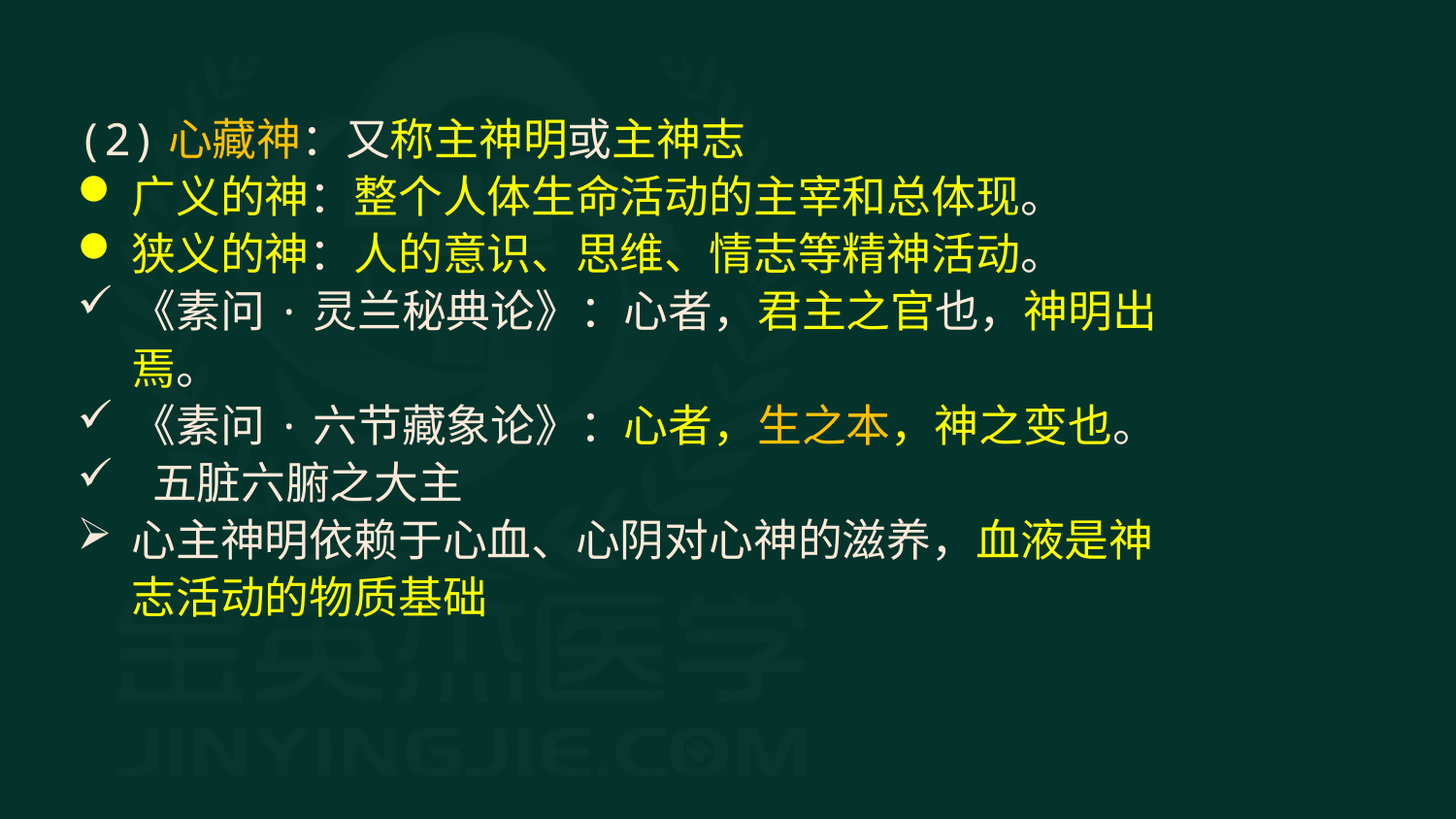

(2)心藏神：又称主神明或主神志
广义的神：整个人体生命活动的主宰和总体现。
狭义的神：人的意识、思维、情志等精神活动。
《素问·灵兰秘典论》：心者，君主之官也，神明出焉。
《素问·六节藏象论》：心者，生之本，神之变也。
 五脏六腑之大主
心主神明依赖于心血、心阴对心神的滋养，血液是神志活动的物质基础